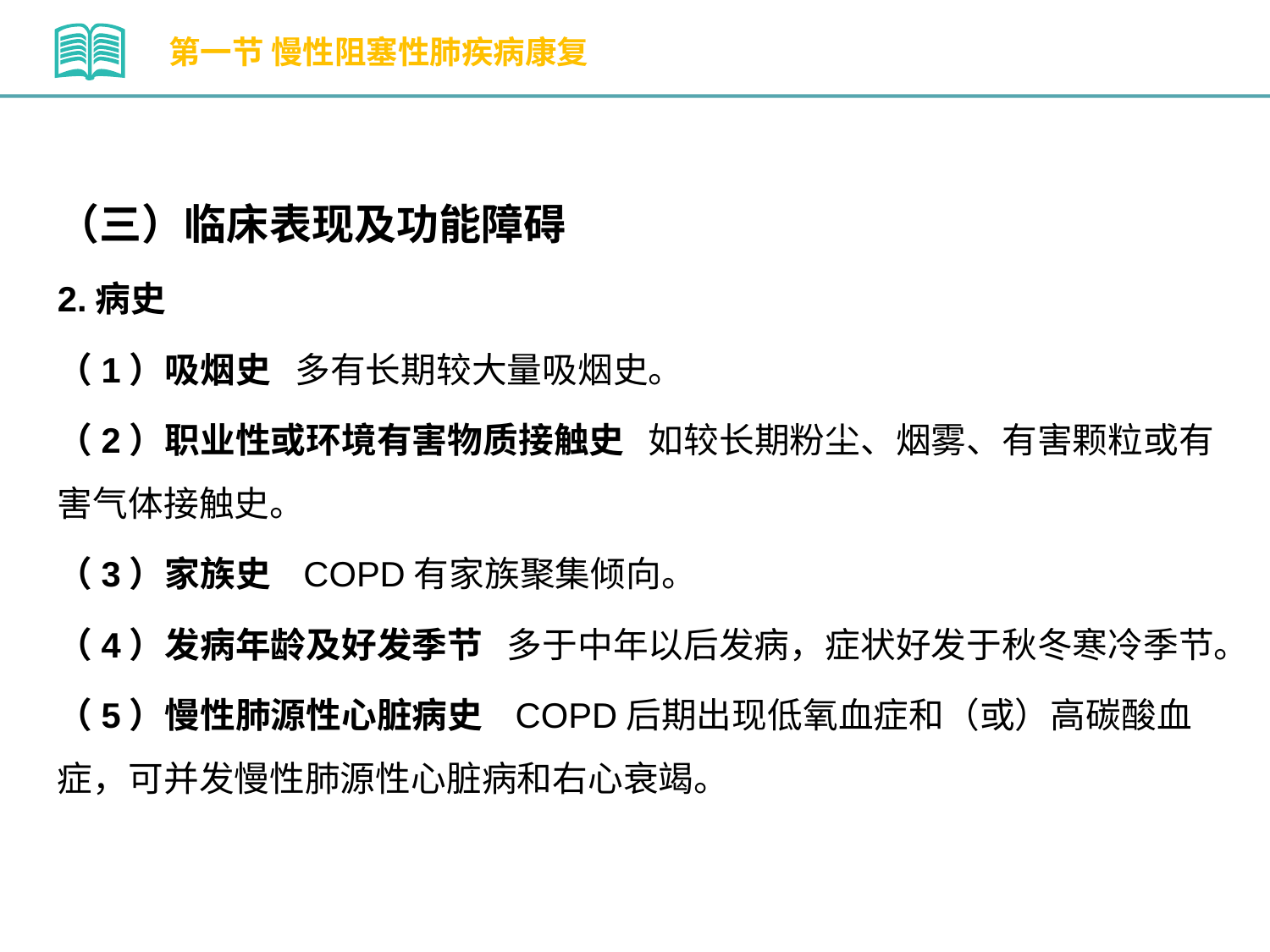

第一节 慢性阻塞性肺疾病康复
（三）临床表现及功能障碍
2.病史
（1）吸烟史   多有长期较大量吸烟史。
（2）职业性或环境有害物质接触史   如较长期粉尘、烟雾、有害颗粒或有害气体接触史。
（3）家族史   COPD有家族聚集倾向。
（4）发病年龄及好发季节   多于中年以后发病，症状好发于秋冬寒冷季节。
（5）慢性肺源性心脏病史   COPD后期出现低氧血症和（或）高碳酸血症，可并发慢性肺源性心脏病和右心衰竭。